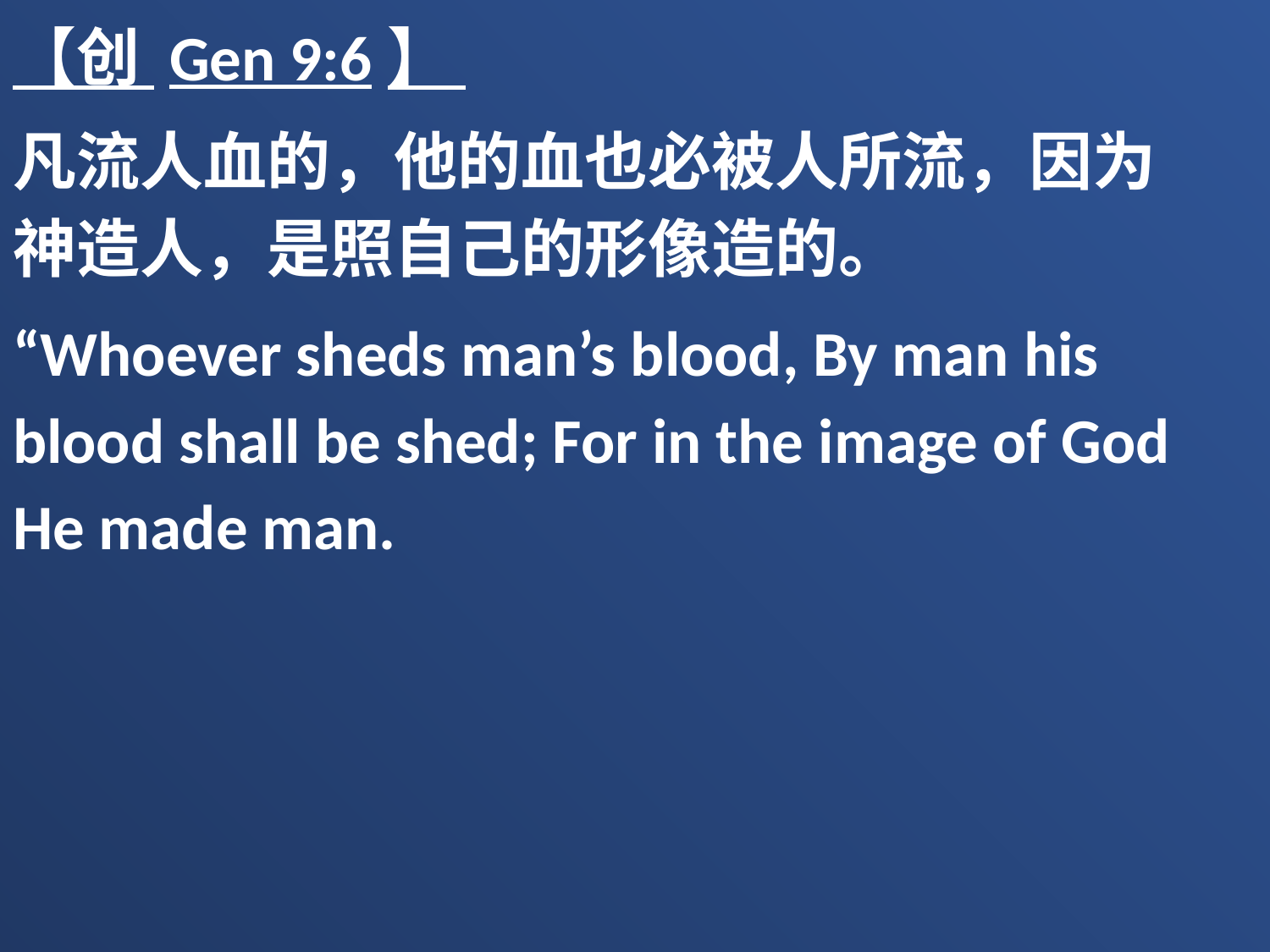

【创 Gen 9:6】
凡流人血的，他的血也必被人所流，因为　神造人，是照自己的形像造的。
“Whoever sheds man’s blood, By man his blood shall be shed; For in the image of God He made man.